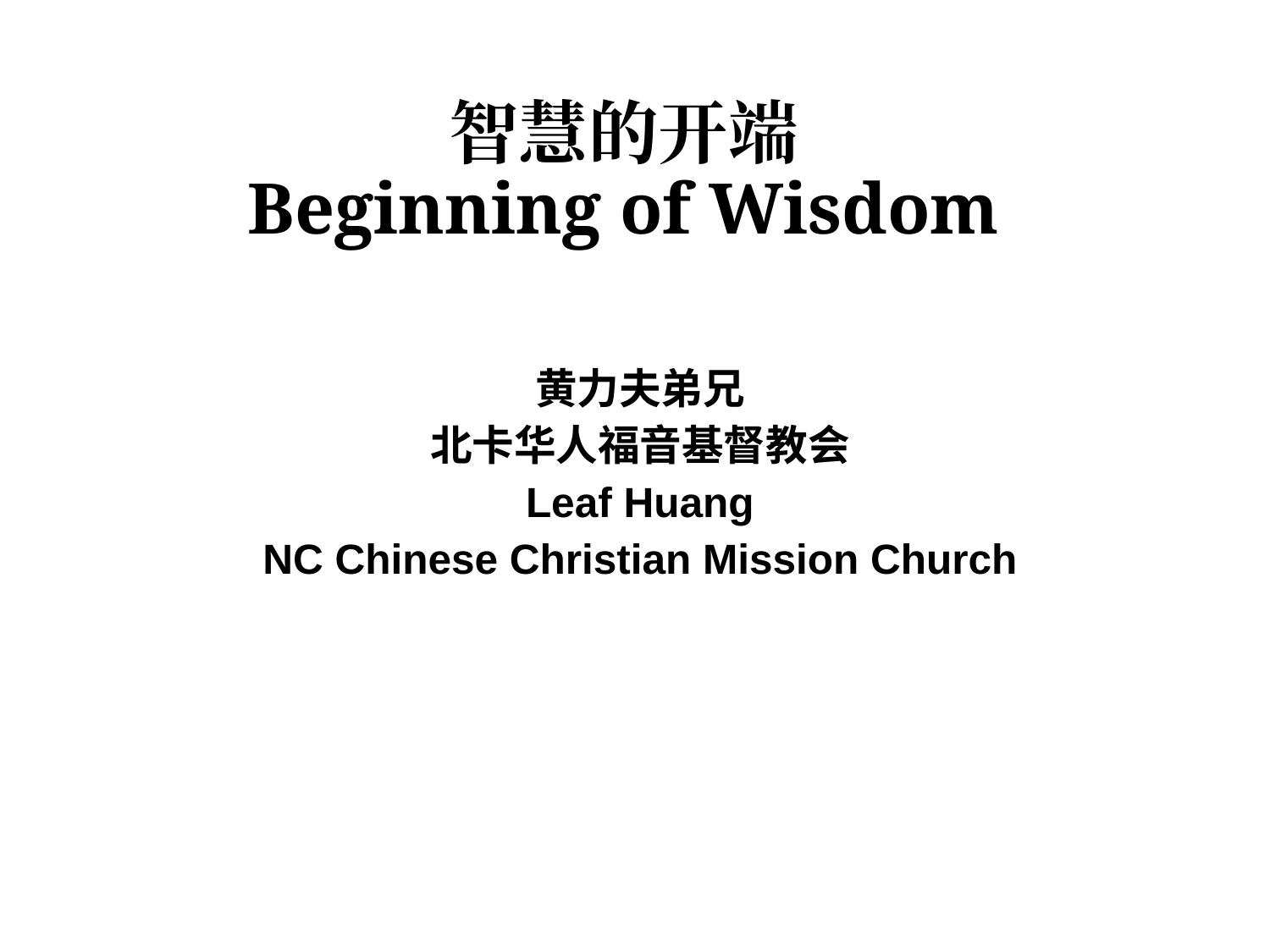

# 智慧的开端 Beginning of Wisdom
黄力夫弟兄
北卡华人福音基督教会
Leaf Huang
NC Chinese Christian Mission Church